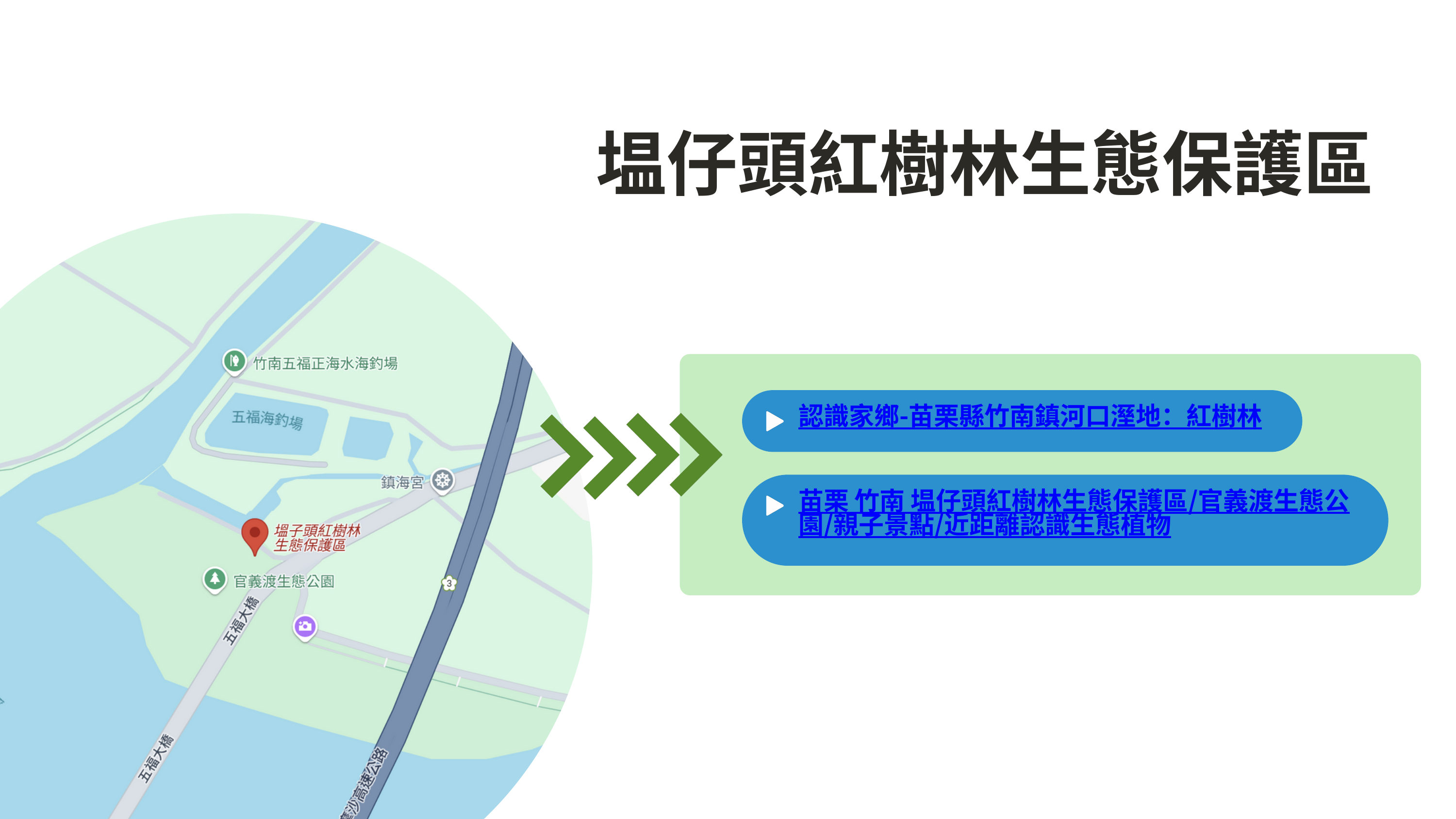

塭仔頭紅樹林生態保護區

認識家鄉-苗栗縣竹南鎮河口溼地：紅樹林

苗栗 竹南 塭仔頭紅樹林生態保護區/官義渡生態公園/親子景點/近距離認識生態植物